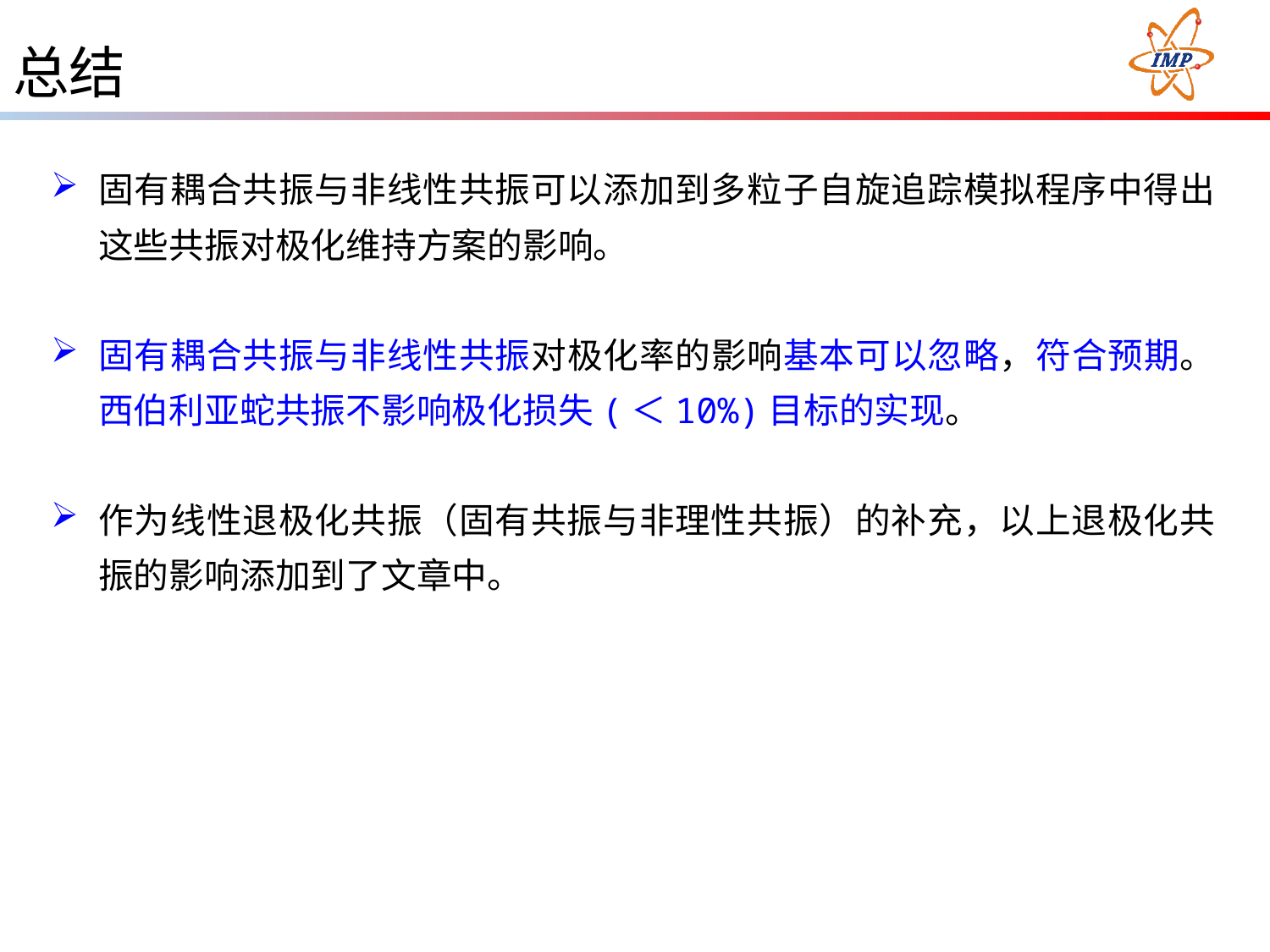

总结
固有耦合共振与非线性共振可以添加到多粒子自旋追踪模拟程序中得出这些共振对极化维持方案的影响。

固有耦合共振与非线性共振对极化率的影响基本可以忽略，符合预期。西伯利亚蛇共振不影响极化损失(＜10%)目标的实现。

作为线性退极化共振（固有共振与非理性共振）的补充，以上退极化共振的影响添加到了文章中。